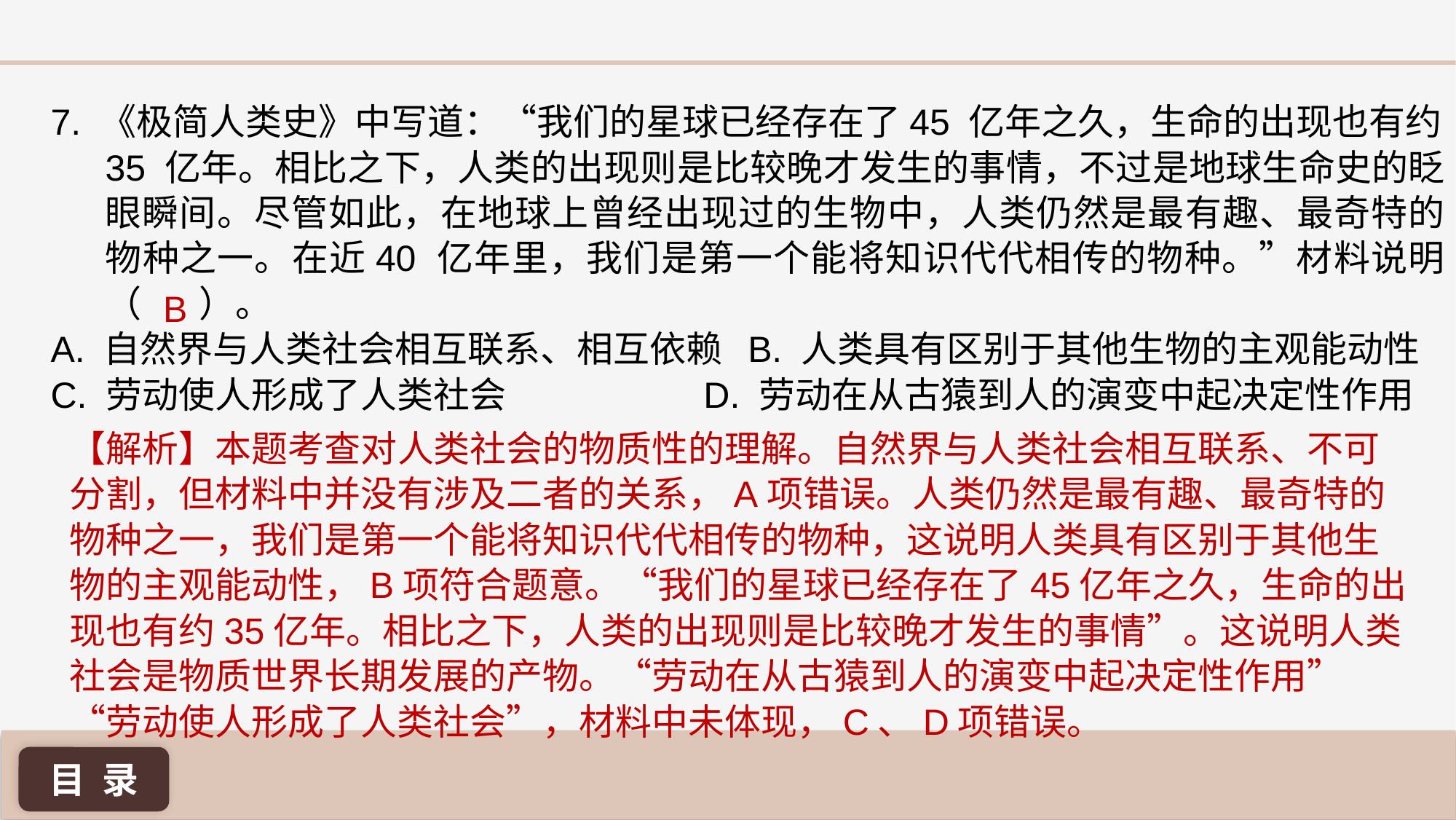

7. 《极简人类史》中写道：“我们的星球已经存在了45 亿年之久，生命的出现也有约35 亿年。相比之下，人类的出现则是比较晚才发生的事情，不过是地球生命史的眨眼瞬间。尽管如此，在地球上曾经出现过的生物中，人类仍然是最有趣、最奇特的物种之一。在近40 亿年里，我们是第一个能将知识代代相传的物种。”材料说明（       ）。
A. 自然界与人类社会相互联系、相互依赖  B. 人类具有区别于其他生物的主观能动性
C. 劳动使人形成了人类社会                       D. 劳动在从古猿到人的演变中起决定性作用
B
【解析】本题考查对人类社会的物质性的理解。自然界与人类社会相互联系、不可分割，但材料中并没有涉及二者的关系，A项错误。人类仍然是最有趣、最奇特的物种之一，我们是第一个能将知识代代相传的物种，这说明人类具有区别于其他生物的主观能动性，B项符合题意。“我们的星球已经存在了45亿年之久，生命的出现也有约35亿年。相比之下，人类的出现则是比较晚才发生的事情”。这说明人类社会是物质世界长期发展的产物。“劳动在从古猿到人的演变中起决定性作用”“劳动使人形成了人类社会”，材料中未体现，C、D项错误。